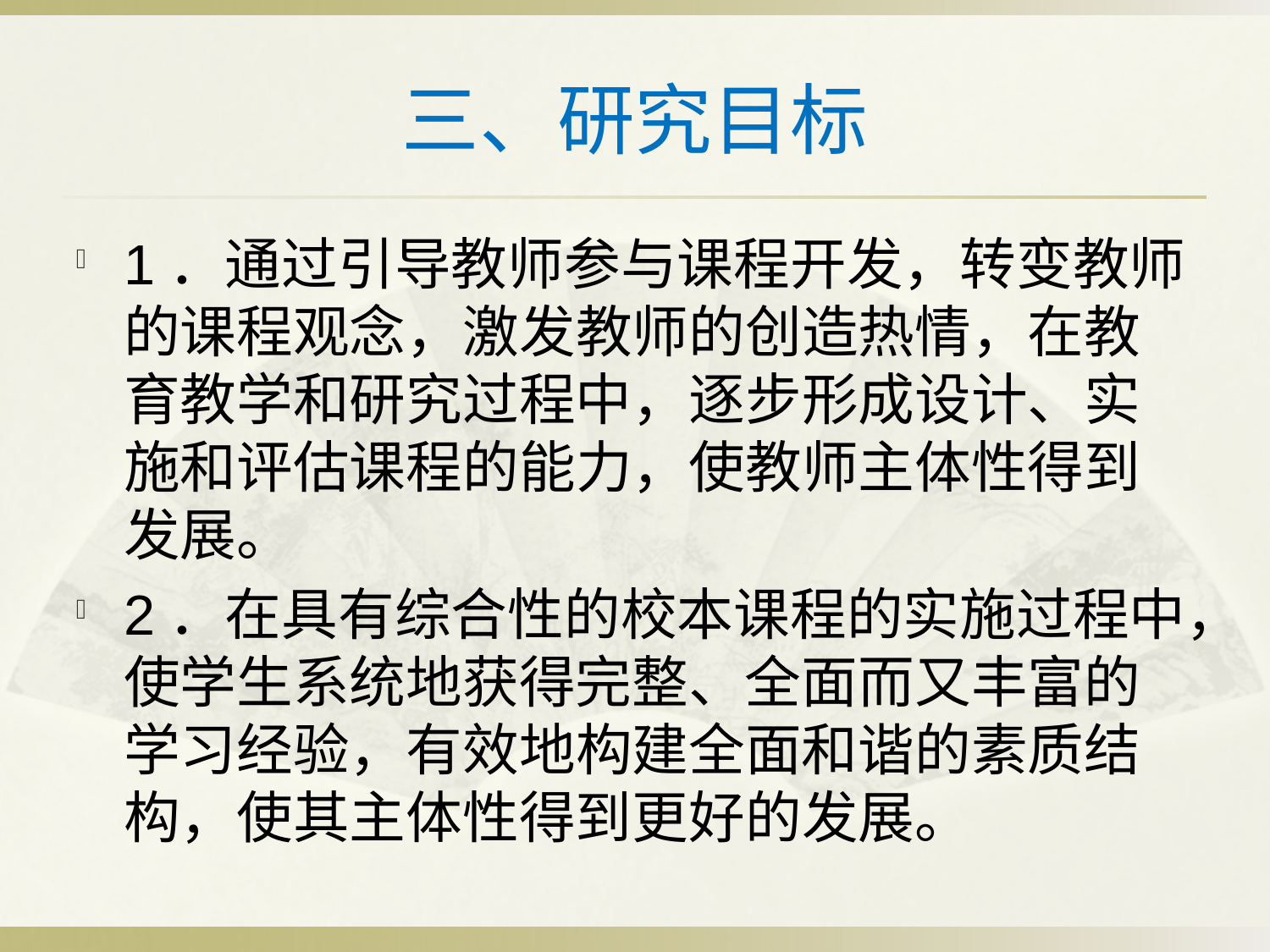

# 三、研究目标
1．通过引导教师参与课程开发，转变教师的课程观念，激发教师的创造热情，在教育教学和研究过程中，逐步形成设计、实施和评估课程的能力，使教师主体性得到发展。
2．在具有综合性的校本课程的实施过程中，使学生系统地获得完整、全面而又丰富的学习经验，有效地构建全面和谐的素质结构，使其主体性得到更好的发展。